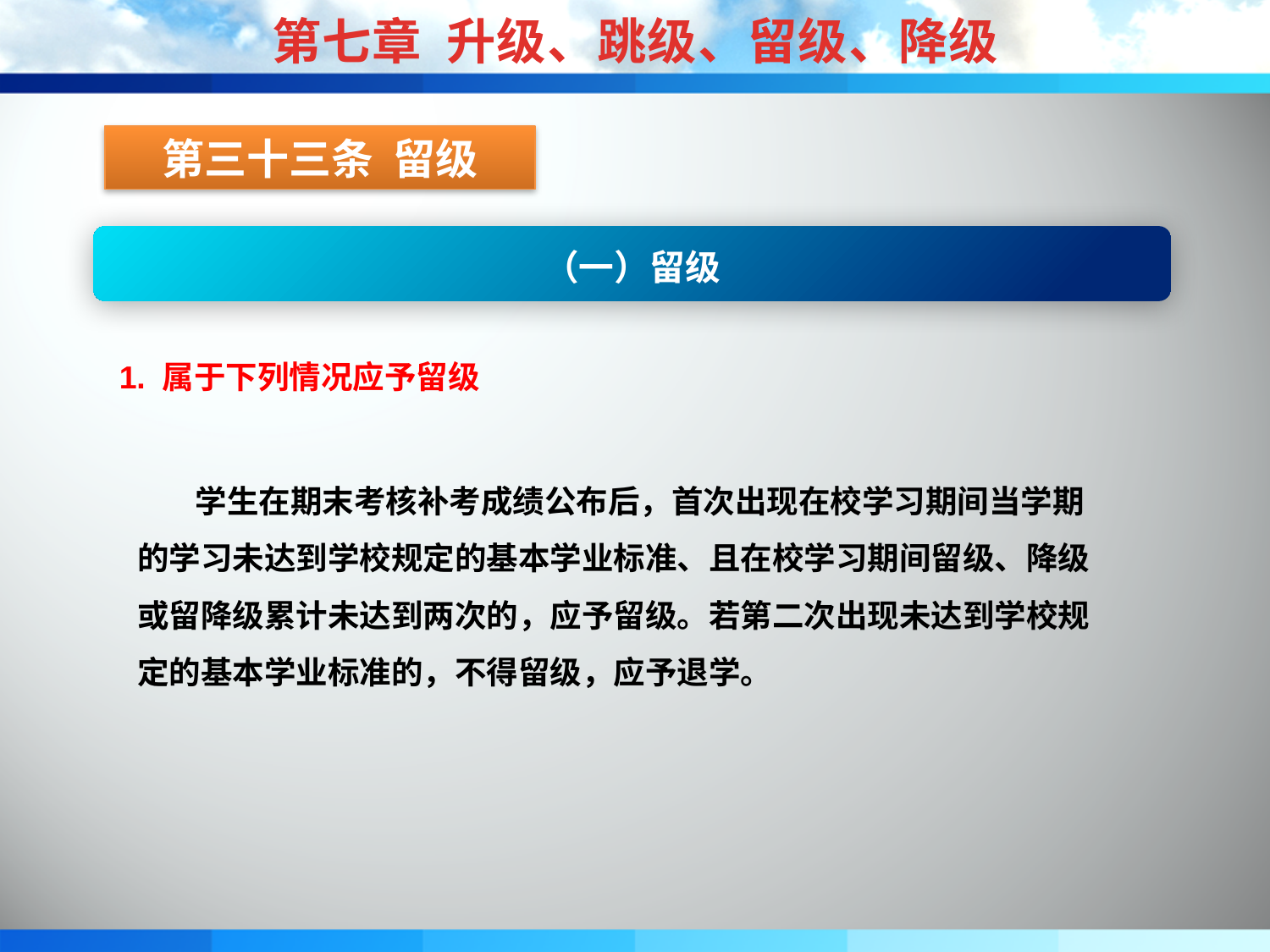

第七章  升级、跳级、留级、降级
第三十三条  留级

（一）留级
1. 属于下列情况应予留级
       学生在期末考核补考成绩公布后，首次出现在校学习期间当学期的学习未达到学校规定的基本学业标准、且在校学习期间留级、降级或留降级累计未达到两次的，应予留级。若第二次出现未达到学校规定的基本学业标准的，不得留级，应予退学。